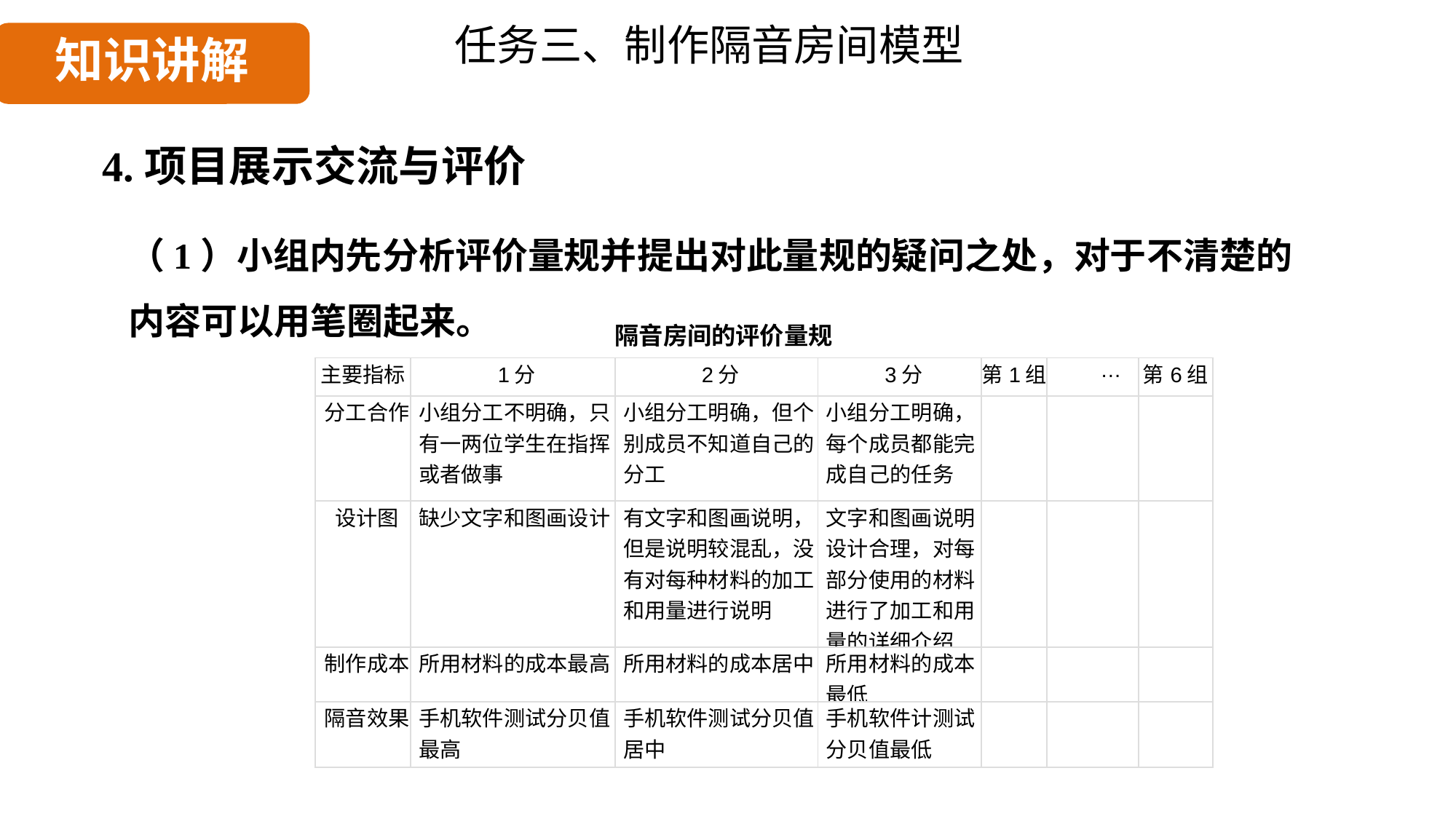

任务三、制作隔音房间模型
4.项目展示交流与评价
（1）小组内先分析评价量规并提出对此量规的疑问之处，对于不清楚的内容可以用笔圈起来。
隔音房间的评价量规
| 主要指标 | 1分 | 2分 | 3分 | 第1组 | … | 第6组 |
| --- | --- | --- | --- | --- | --- | --- |
| 分工合作 | 小组分工不明确，只有一两位学生在指挥或者做事 | 小组分工明确，但个别成员不知道自己的分工 | 小组分工明确，每个成员都能完成自己的任务 |  |  |  |
| 设计图 | 缺少文字和图画设计 | 有文字和图画说明，但是说明较混乱，没有对每种材料的加工和用量进行说明 | 文字和图画说明设计合理，对每部分使用的材料进行了加工和用量的详细介绍 |  |  |  |
| 制作成本 | 所用材料的成本最高 | 所用材料的成本居中 | 所用材料的成本最低 |  |  |  |
| 隔音效果 | 手机软件测试分贝值最高 | 手机软件测试分贝值居中 | 手机软件计测试分贝值最低 |  |  |  |